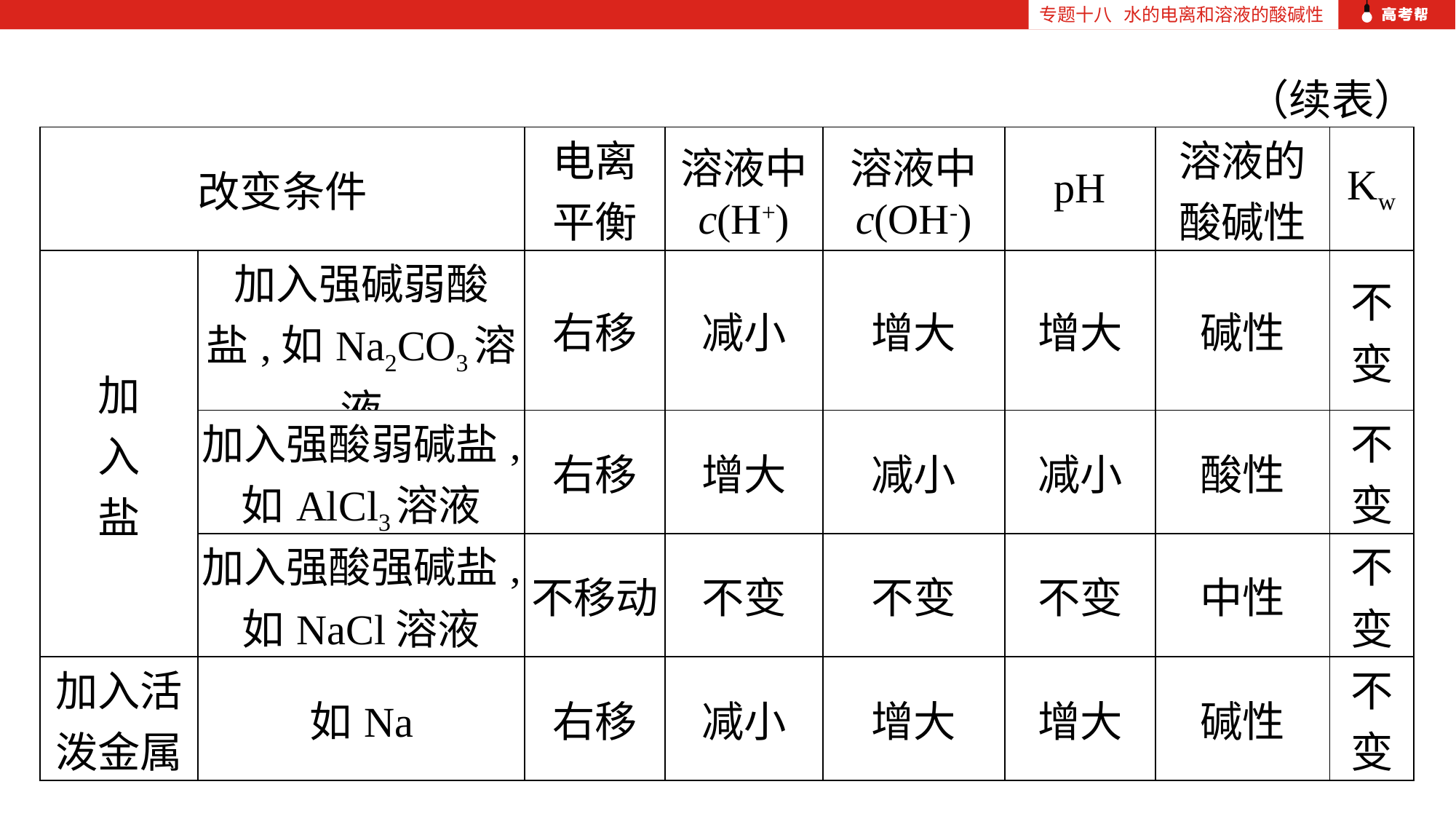

专题十八   水的电离和溶液的酸碱性

（续表）
| 改变条件 |  | 电离 平衡 | 溶液中 c(H+) | 溶液中 c(OH-) | pH | 溶液的 酸碱性 | Kw |
| --- | --- | --- | --- | --- | --- | --- | --- |
| 加 入 盐 | 加入强碱弱酸 盐,如Na2CO3溶液 | 右移 | 减小 | 增大 | 增大 | 碱性 | 不变 |
|  | 加入强酸弱碱盐, 如AlCl3溶液 | 右移 | 增大 | 减小 | 减小 | 酸性 | 不变 |
|  | 加入强酸强碱盐, 如NaCl溶液 | 不移动 | 不变 | 不变 | 不变 | 中性 | 不变 |
| 加入活 泼金属 | 如Na | 右移 | 减小 | 增大 | 增大 | 碱性 | 不变 |